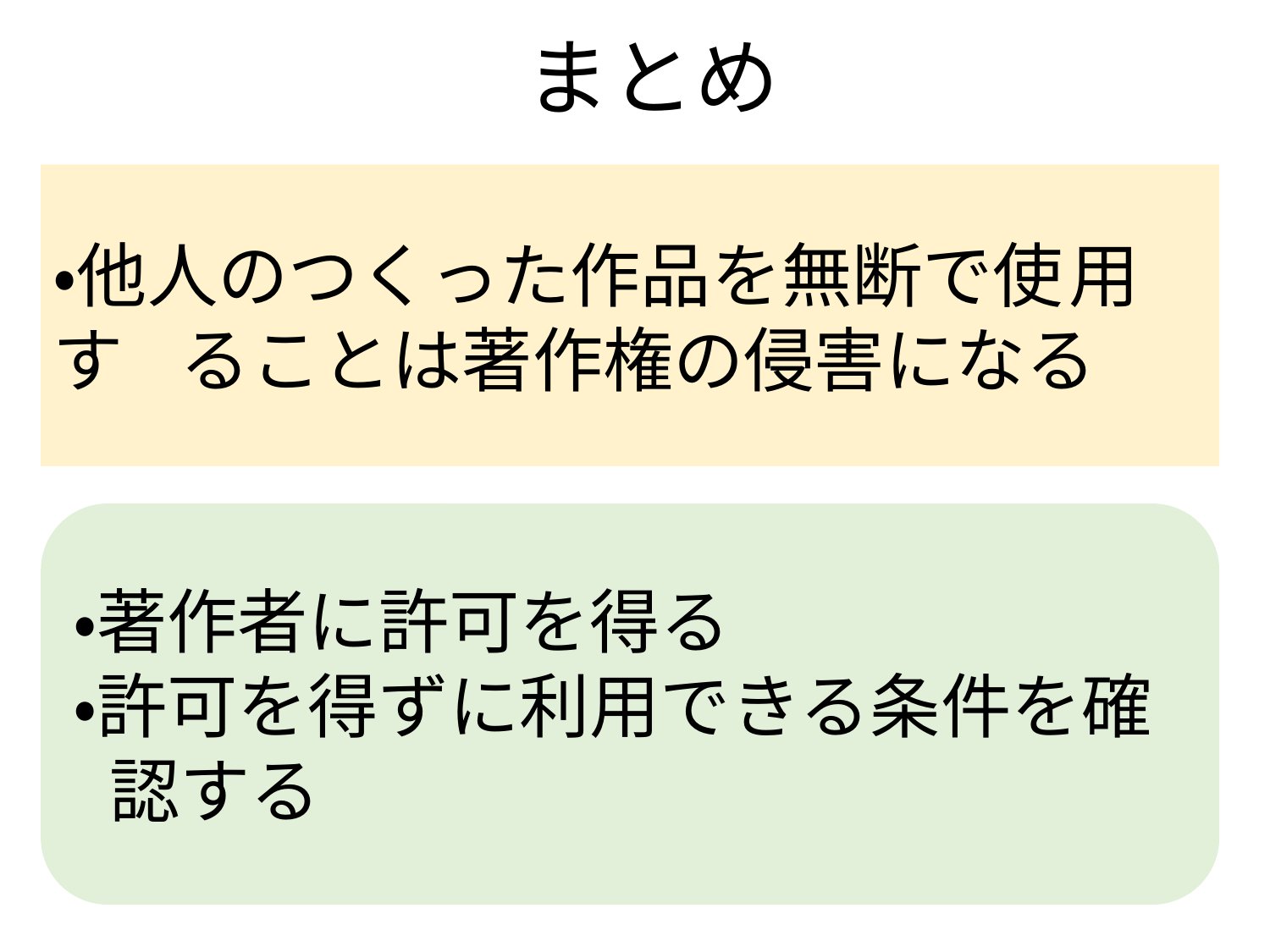

まとめ
・他人のつくった作品を無断で使	用す	ることは著作権の侵害になる
・著作者に許可を得る
・許可を得ずに利用できる条件を確認する